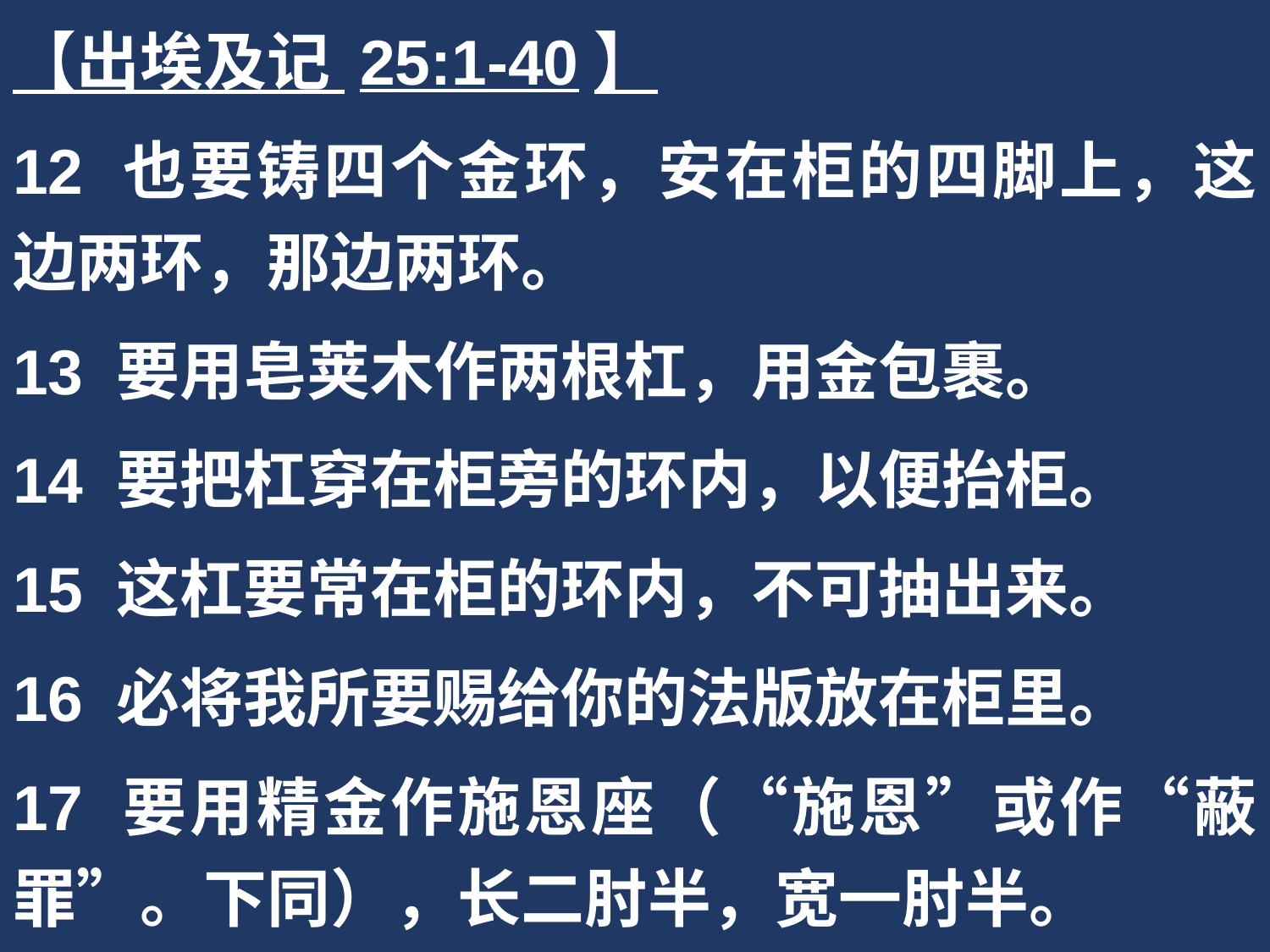

【出埃及记 25:1-40】
12 也要铸四个金环，安在柜的四脚上，这边两环，那边两环。
13 要用皂荚木作两根杠，用金包裹。
14 要把杠穿在柜旁的环内，以便抬柜。
15 这杠要常在柜的环内，不可抽出来。
16 必将我所要赐给你的法版放在柜里。
17 要用精金作施恩座（“施恩”或作“蔽罪”。下同），长二肘半，宽一肘半。